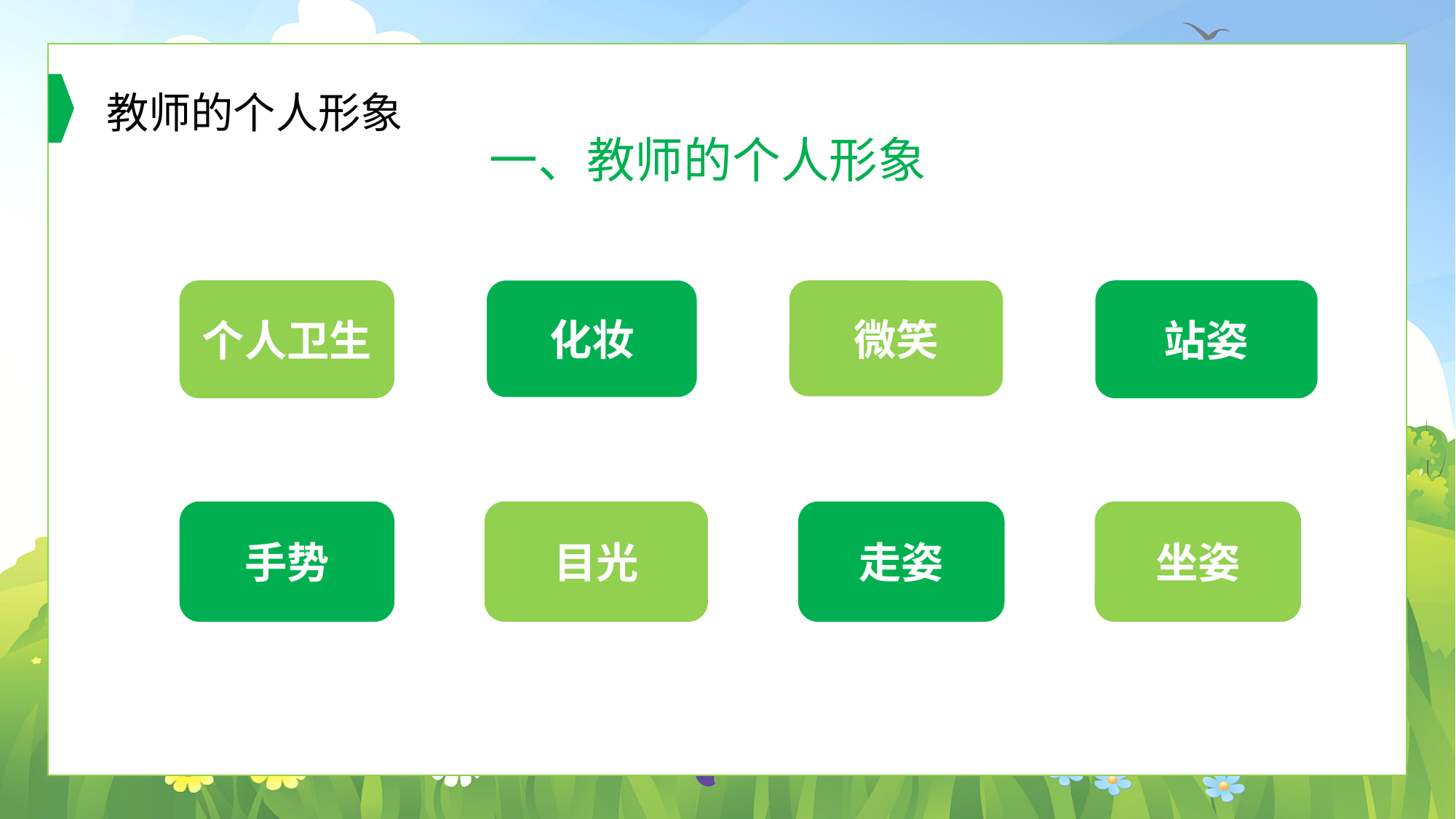

教师的个人形象
一、教师的个人形象
化妆
个人卫生
微笑
站姿
手势
目光
走姿
坐姿